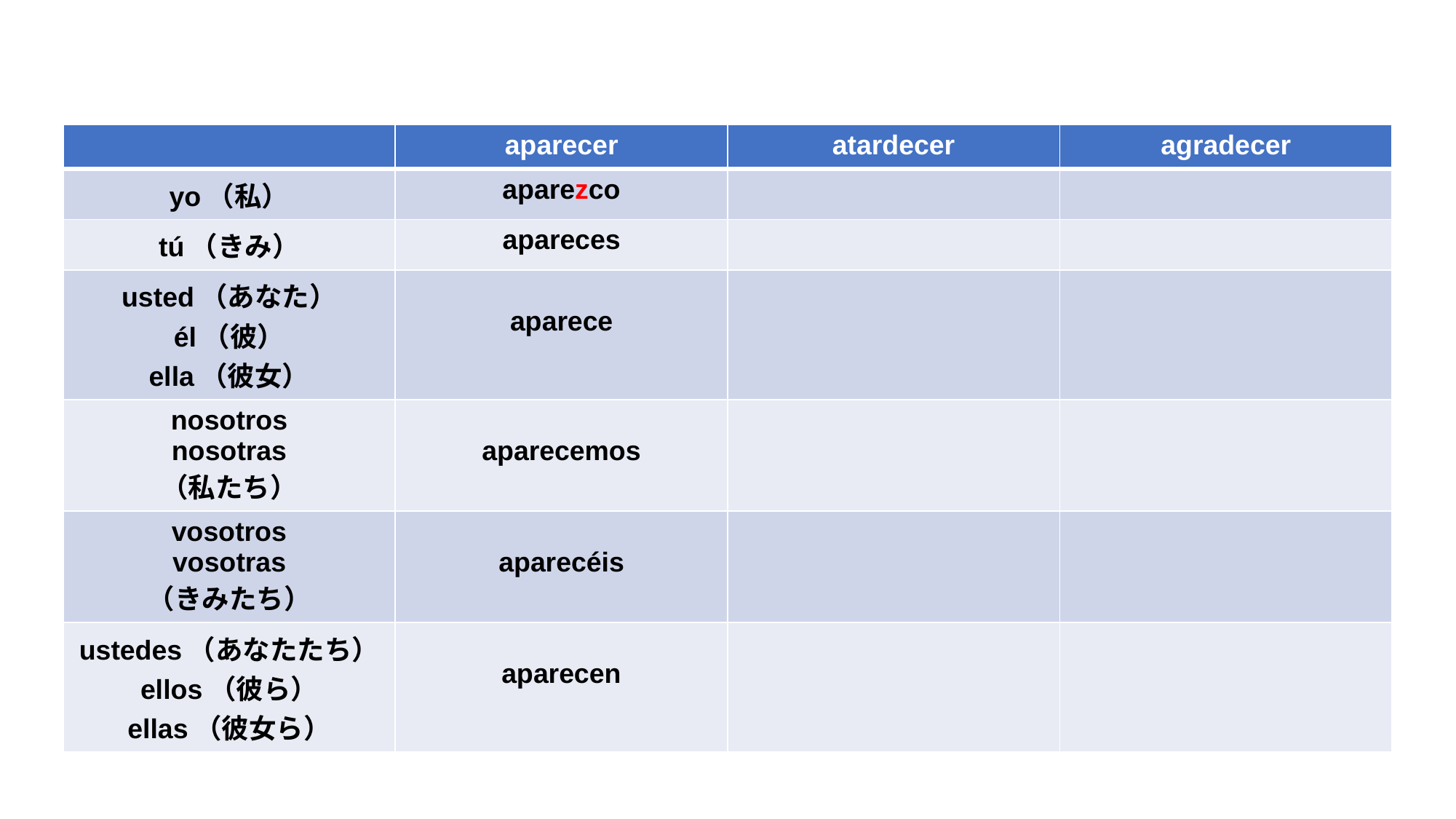

|  | aparecer | atardecer | agradecer |
| --- | --- | --- | --- |
| yo（私） | aparezco |  |  |
| tú（きみ） | apareces |  |  |
| usted（あなた） él（彼） ella（彼女） | aparece |  |  |
| nosotros nosotras （私たち） | aparecemos |  |  |
| vosotros vosotras （きみたち） | aparecéis |  |  |
| ustedes（あなたたち） ellos（彼ら） ellas（彼女ら） | aparecen |  |  |